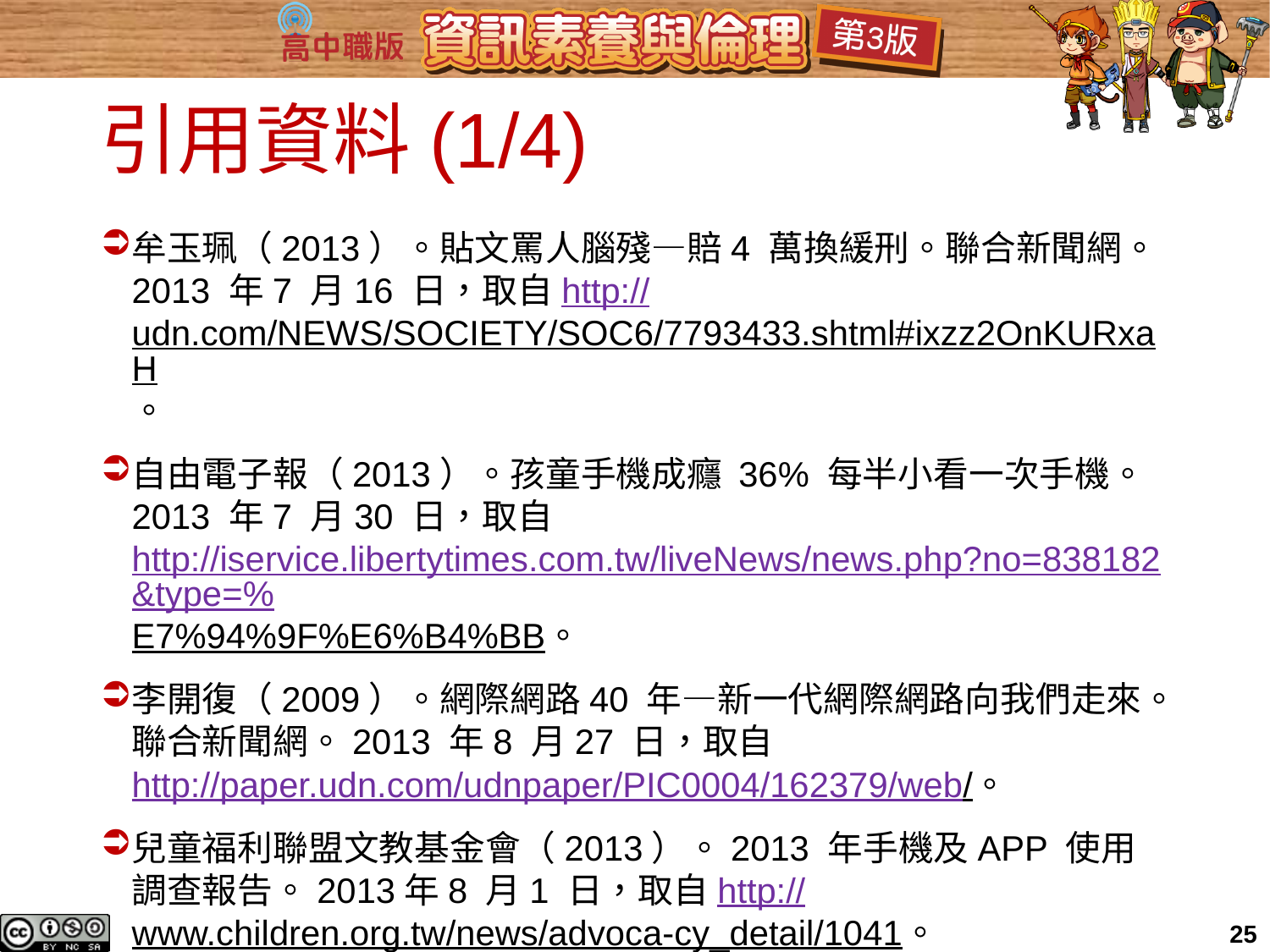

# 引用資料(1/4)
牟玉珮（2013）。貼文罵人腦殘―賠4 萬換緩刑。聯合新聞網。2013 年7 月16 日，取自http://udn.com/NEWS/SOCIETY/SOC6/7793433.shtml#ixzz2OnKURxaH。
自由電子報（2013）。孩童手機成癮 36% 每半小看一次手機。2013 年7 月30 日，取自http://iservice.libertytimes.com.tw/liveNews/news.php?no=838182&type=%E7%94%9F%E6%B4%BB。
李開復（2009）。網際網路40 年―新一代網際網路向我們走來。聯合新聞網。2013 年8 月27 日，取自http://paper.udn.com/udnpaper/PIC0004/162379/web/。
兒童福利聯盟文教基金會（2013）。2013 年手機及APP 使用調查報告。2013年8 月1 日，取自http://www.children.org.tw/news/advoca-cy_detail/1041。

25